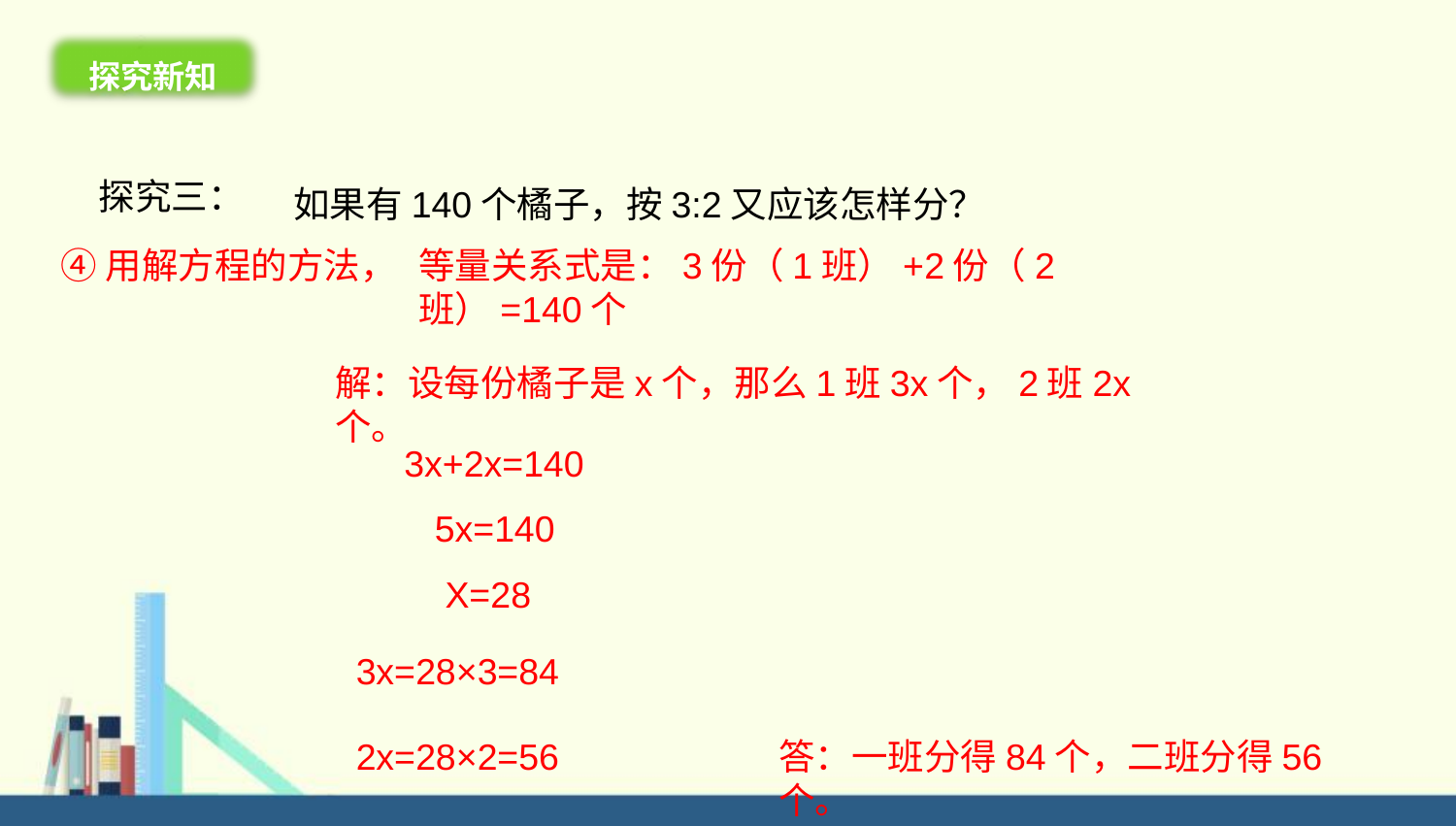

探究新知
探究三：
如果有140个橘子，按3:2又应该怎样分？
④用解方程的方法，
等量关系式是：3份（1班）+2份（2班）=140个
解：设每份橘子是x个，那么1班3x个，2班2x个。
3x+2x=140
   5x=140
    X=28
3x=28×3=84
2x=28×2=56
答：一班分得84个，二班分得56个。